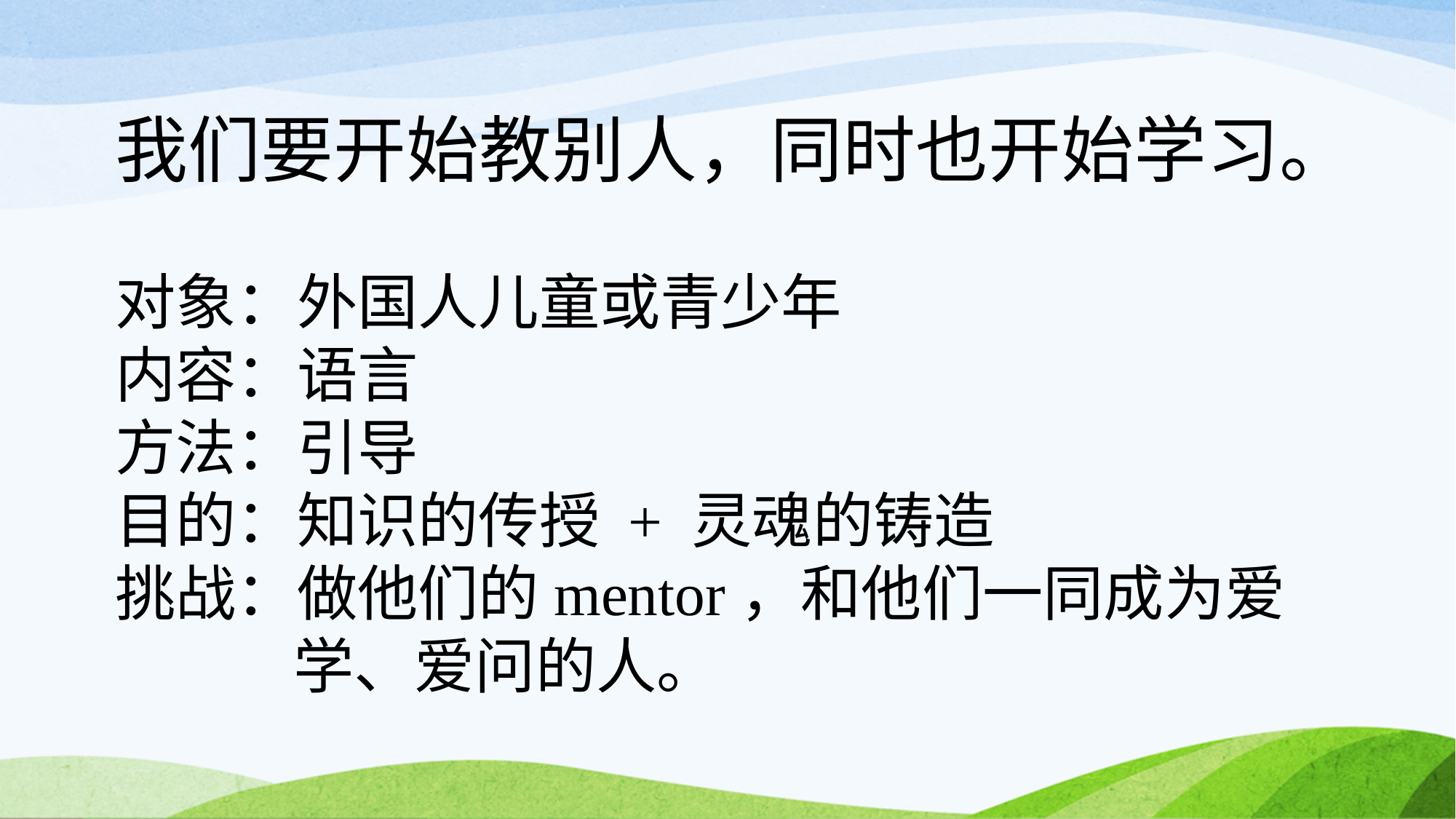

我们要开始教别人，同时也开始学习。

对象：外国人儿童或青少年
内容：语言
方法：引导
目的：知识的传授 + 灵魂的铸造
挑战：做他们的mentor，和他们一同成为爱
            学、爱问的人。